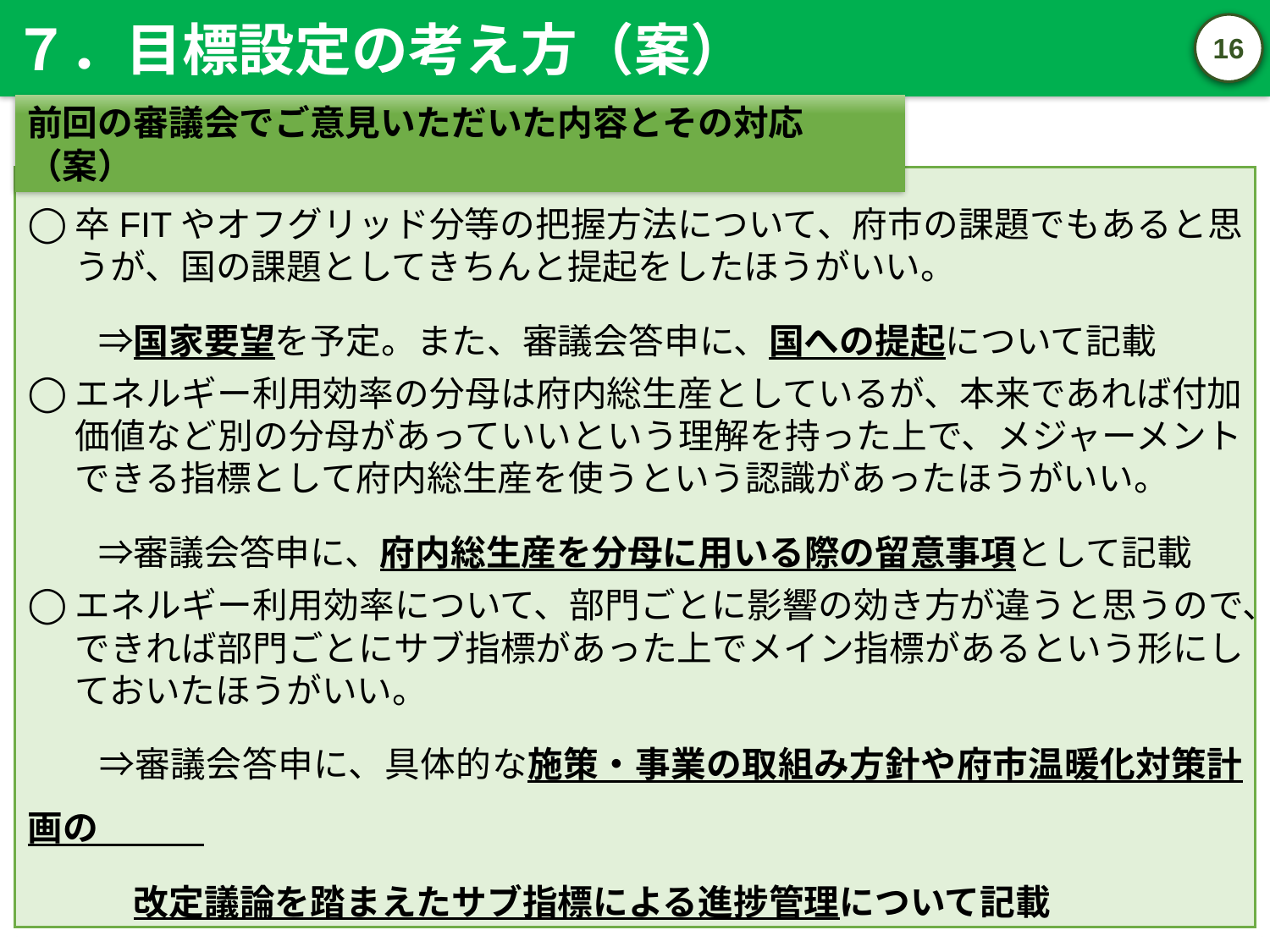

７．目標設定の考え方（案）
16
前回の審議会でご意見いただいた内容とその対応（案）
卒FITやオフグリッド分等の把握方法について、府市の課題でもあると思うが、国の課題としてきちんと提起をしたほうがいい。
　　⇒国家要望を予定。また、審議会答申に、国への提起について記載
エネルギー利用効率の分母は府内総生産としているが、本来であれば付加価値など別の分母があっていいという理解を持った上で、メジャーメントできる指標として府内総生産を使うという認識があったほうがいい。
　　⇒審議会答申に、府内総生産を分母に用いる際の留意事項として記載
エネルギー利用効率について、部門ごとに影響の効き方が違うと思うので、できれば部門ごとにサブ指標があった上でメイン指標があるという形にしておいたほうがいい。
　　⇒審議会答申に、具体的な施策・事業の取組み方針や府市温暖化対策計画の
　　　改定議論を踏まえたサブ指標による進捗管理について記載